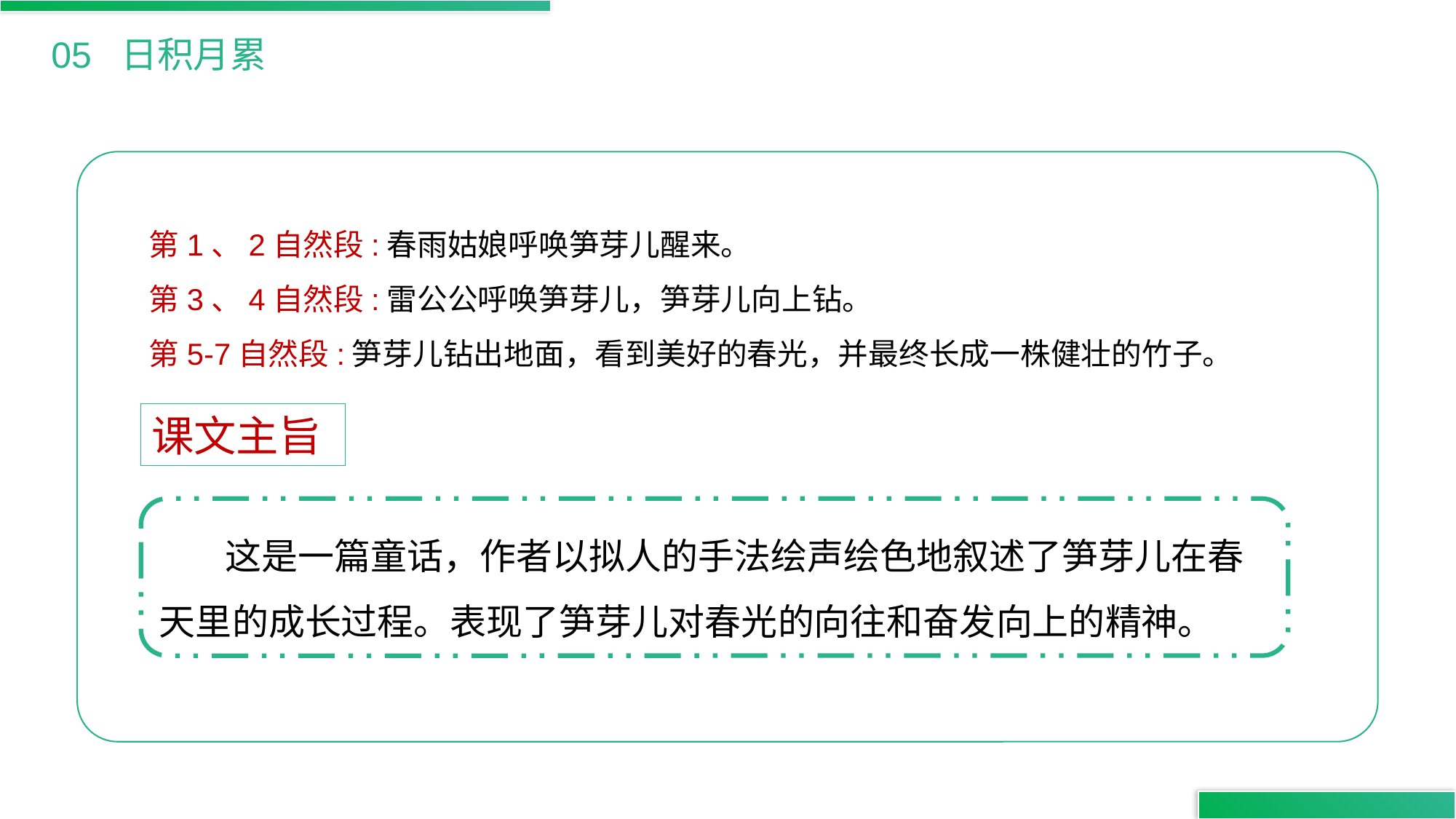

05  日积月累
第1、2自然段:春雨姑娘呼唤笋芽儿醒来。
第3、4自然段:雷公公呼唤笋芽儿，笋芽儿向上钻。
第5-7自然段:笋芽儿钻出地面，看到美好的春光，并最终长成一株健壮的竹子。
课文主旨
       这是一篇童话，作者以拟人的手法绘声绘色地叙述了笋芽儿在春天里的成长过程。表现了笋芽儿对春光的向往和奋发向上的精神。